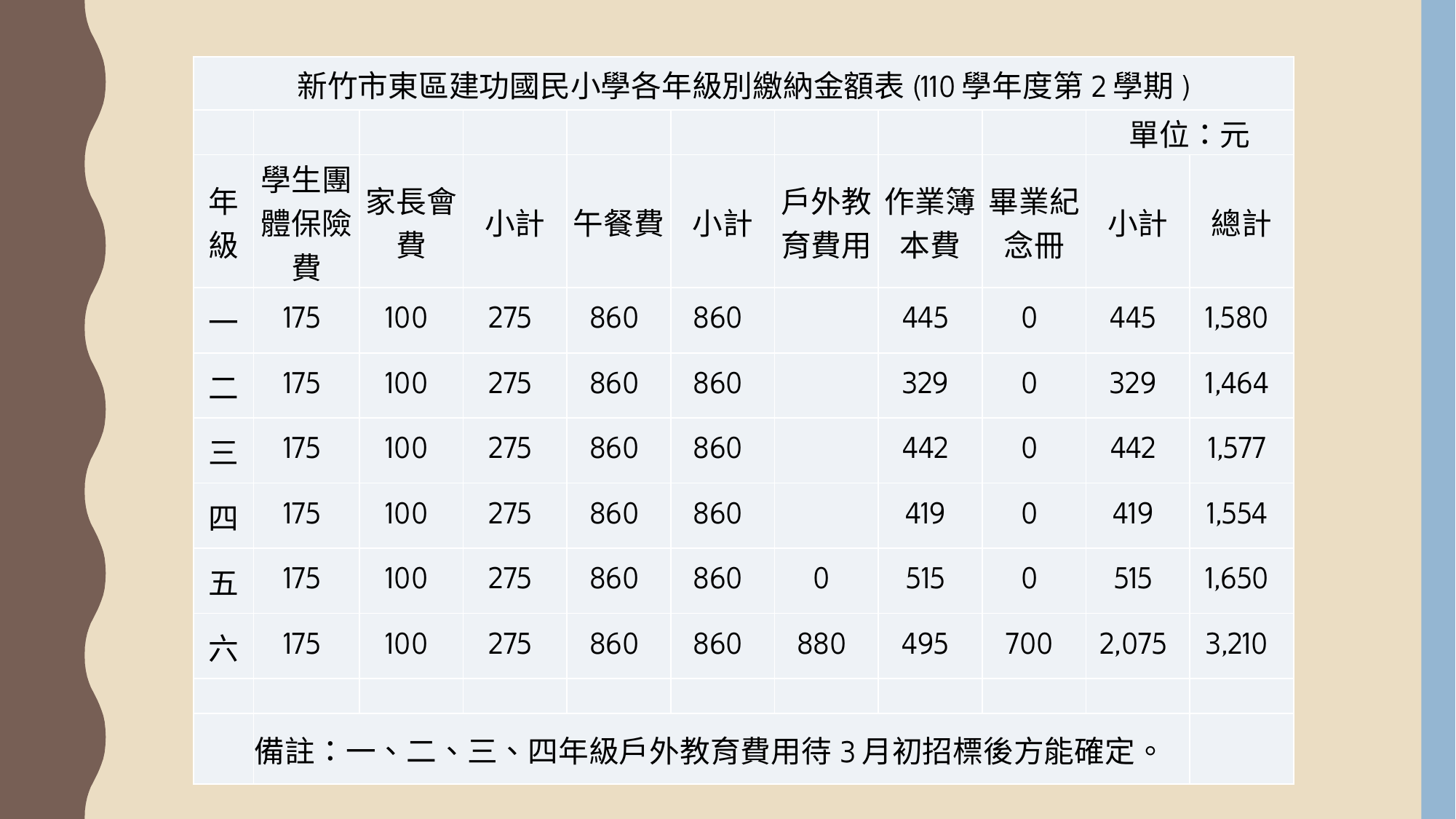

| 新竹市東區建功國民小學各年級別繳納金額表(110學年度第2學期) |  |  |  |  |  |  |  |  |  |  |
| --- | --- | --- | --- | --- | --- | --- | --- | --- | --- | --- |
|  |  |  |  |  |  |  |  |  | 單位：元 |  |
| 年級 | 學生團體保險費 | 家長會費 | 小計 | 午餐費 | 小計 | 戶外教育費用 | 作業簿本費 | 畢業紀念冊 | 小計 | 總計 |
| 一 | 175 | 100 | 275 | 860 | 860 |  | 445 | 0 | 445 | 1,580 |
| 二 | 175 | 100 | 275 | 860 | 860 |  | 329 | 0 | 329 | 1,464 |
| 三 | 175 | 100 | 275 | 860 | 860 |  | 442 | 0 | 442 | 1,577 |
| 四 | 175 | 100 | 275 | 860 | 860 |  | 419 | 0 | 419 | 1,554 |
| 五 | 175 | 100 | 275 | 860 | 860 | 0 | 515 | 0 | 515 | 1,650 |
| 六 | 175 | 100 | 275 | 860 | 860 | 880 | 495 | 700 | 2,075 | 3,210 |
|  |  |  |  |  |  |  |  |  |  |  |
|  | 備註：一、二、三、四年級戶外教育費用待3月初招標後方能確定。 |  |  |  |  |  |  |  |  |  |